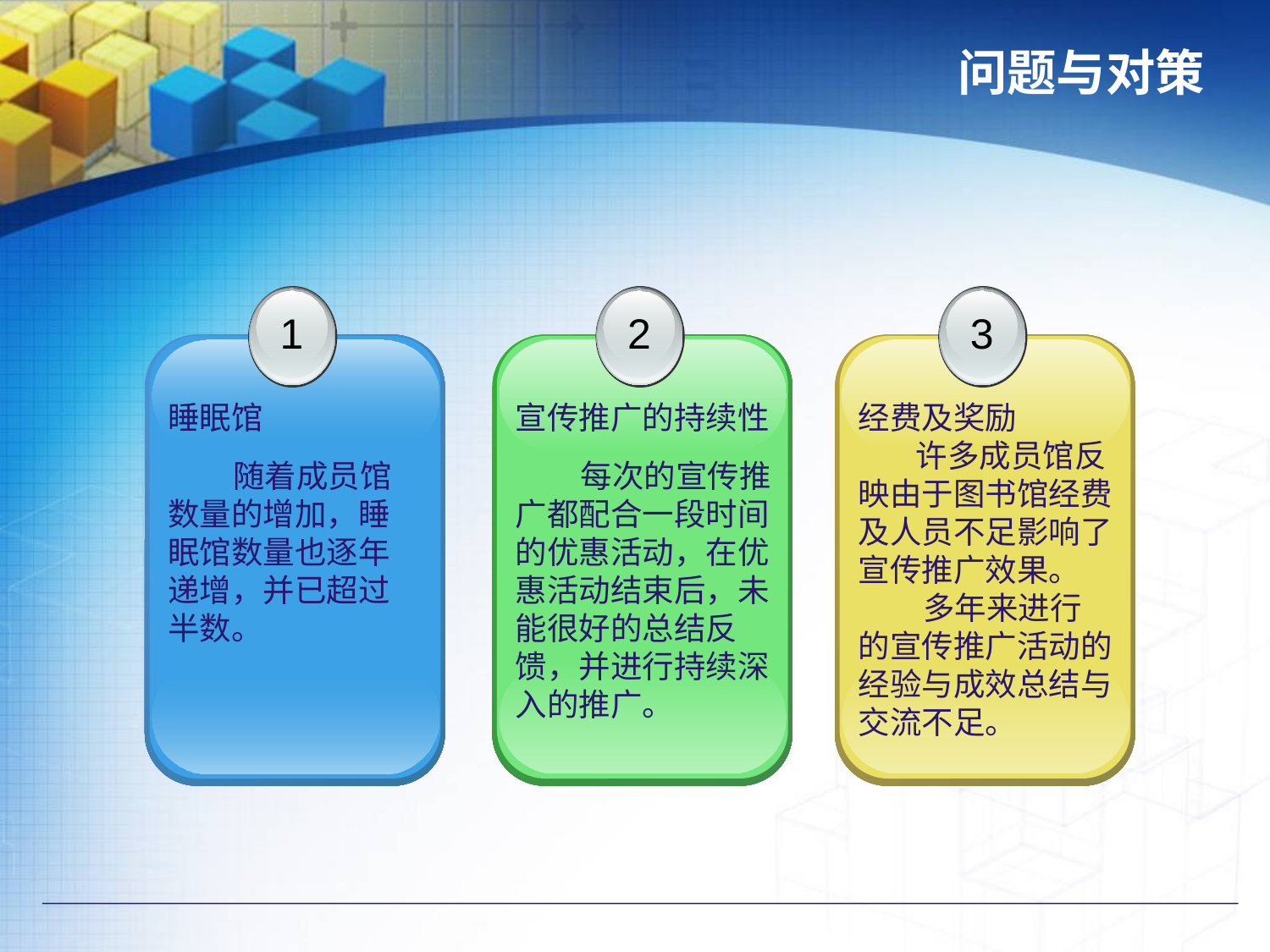

# 问题与对策

1

睡眠馆
        随着成员馆数量的增加，睡眠馆数量也逐年递增，并已超过半数。

2

宣传推广的持续性
        每次的宣传推广都配合一段时间的优惠活动，在优惠活动结束后，未能很好的总结反馈，并进行持续深入的推广。

3

经费及奖励
       许多成员馆反映由于图书馆经费及人员不足影响了宣传推广效果。
        多年来进行的宣传推广活动的经验与成效总结与交流不足。